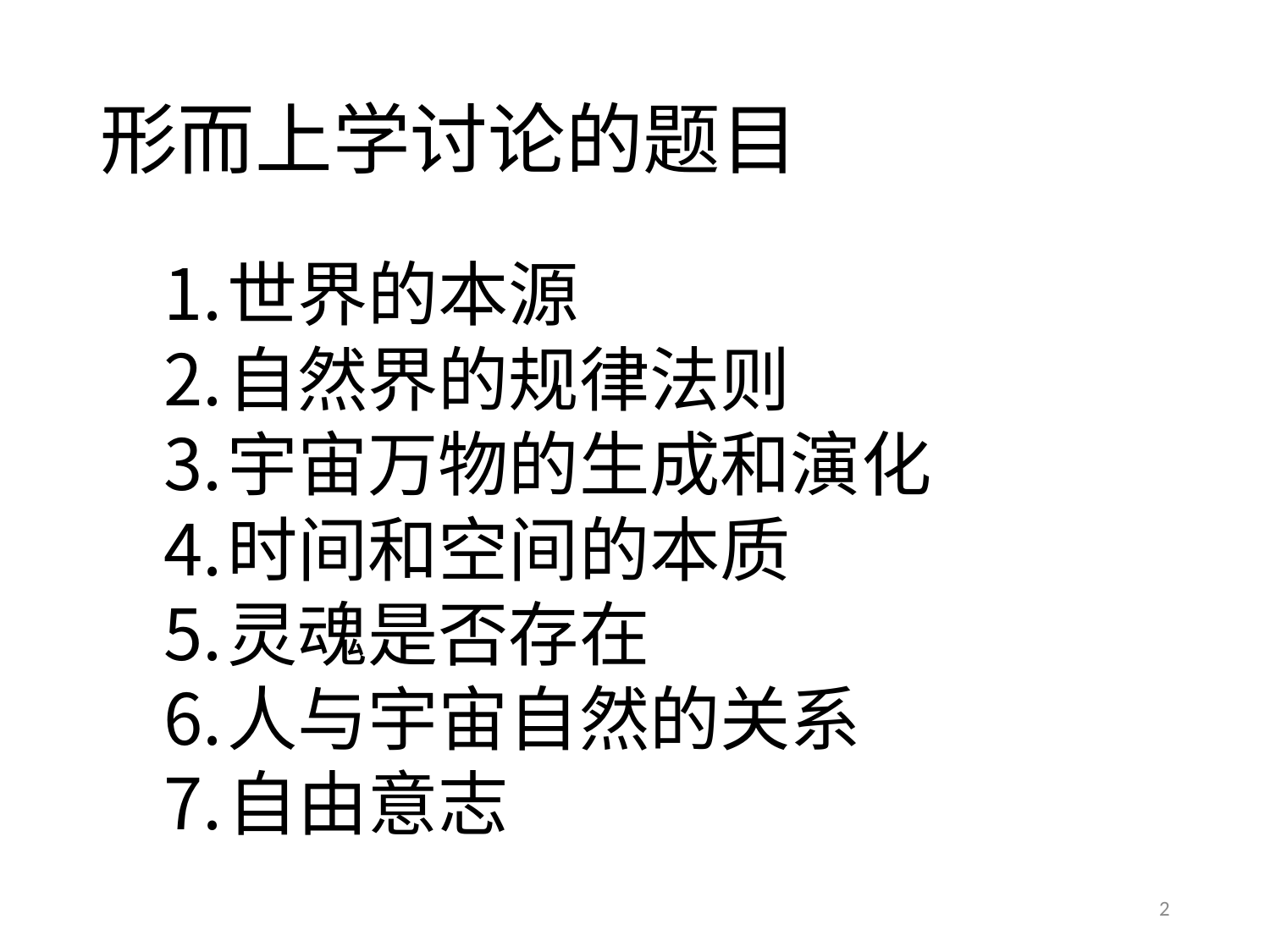

# 形而上学讨论的题目
世界的本源
自然界的规律法则
宇宙万物的生成和演化
时间和空间的本质
灵魂是否存在
人与宇宙自然的关系
自由意志

2